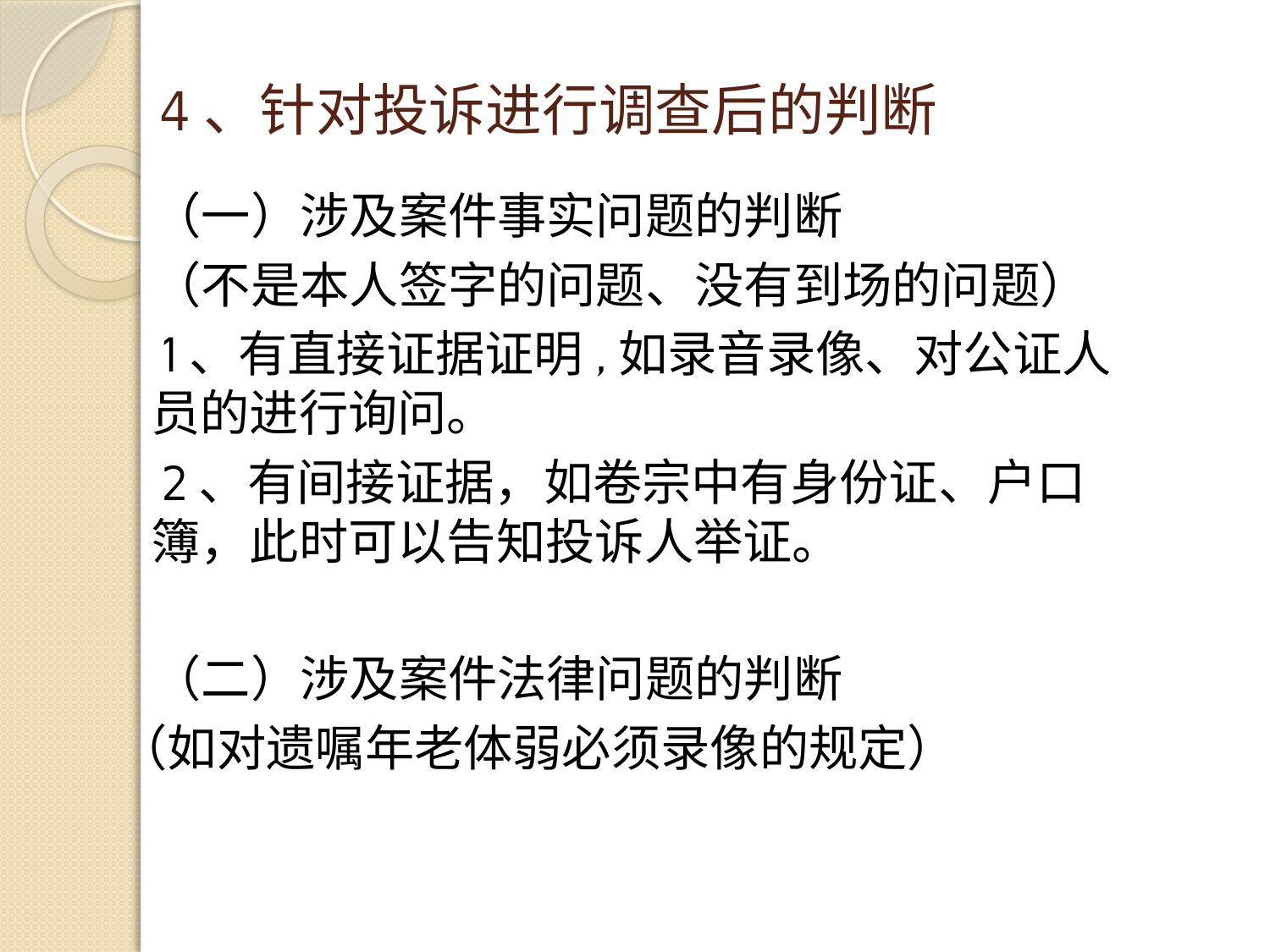

# 4、针对投诉进行调查后的判断
  （一）涉及案件事实问题的判断
  （不是本人签字的问题、没有到场的问题）
   1、有直接证据证明,如录音录像、对公证人员的进行询问。
   2、有间接证据，如卷宗中有身份证、户口簿，此时可以告知投诉人举证。

  （二）涉及案件法律问题的判断
（如对遗嘱年老体弱必须录像的规定）